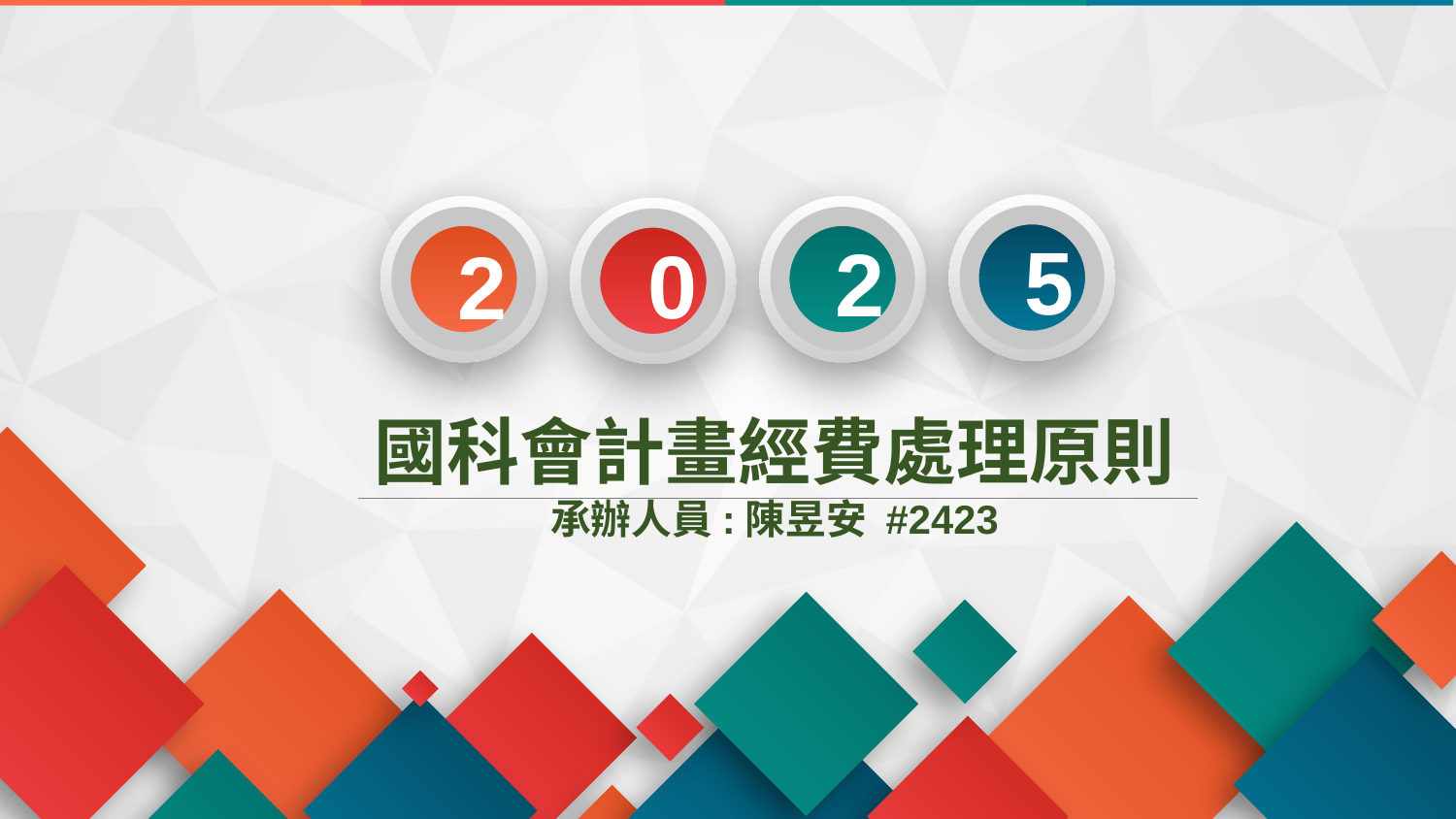

5
2
0
2
國科會計畫經費處理原則
承辦人員:陳昱安 #2423